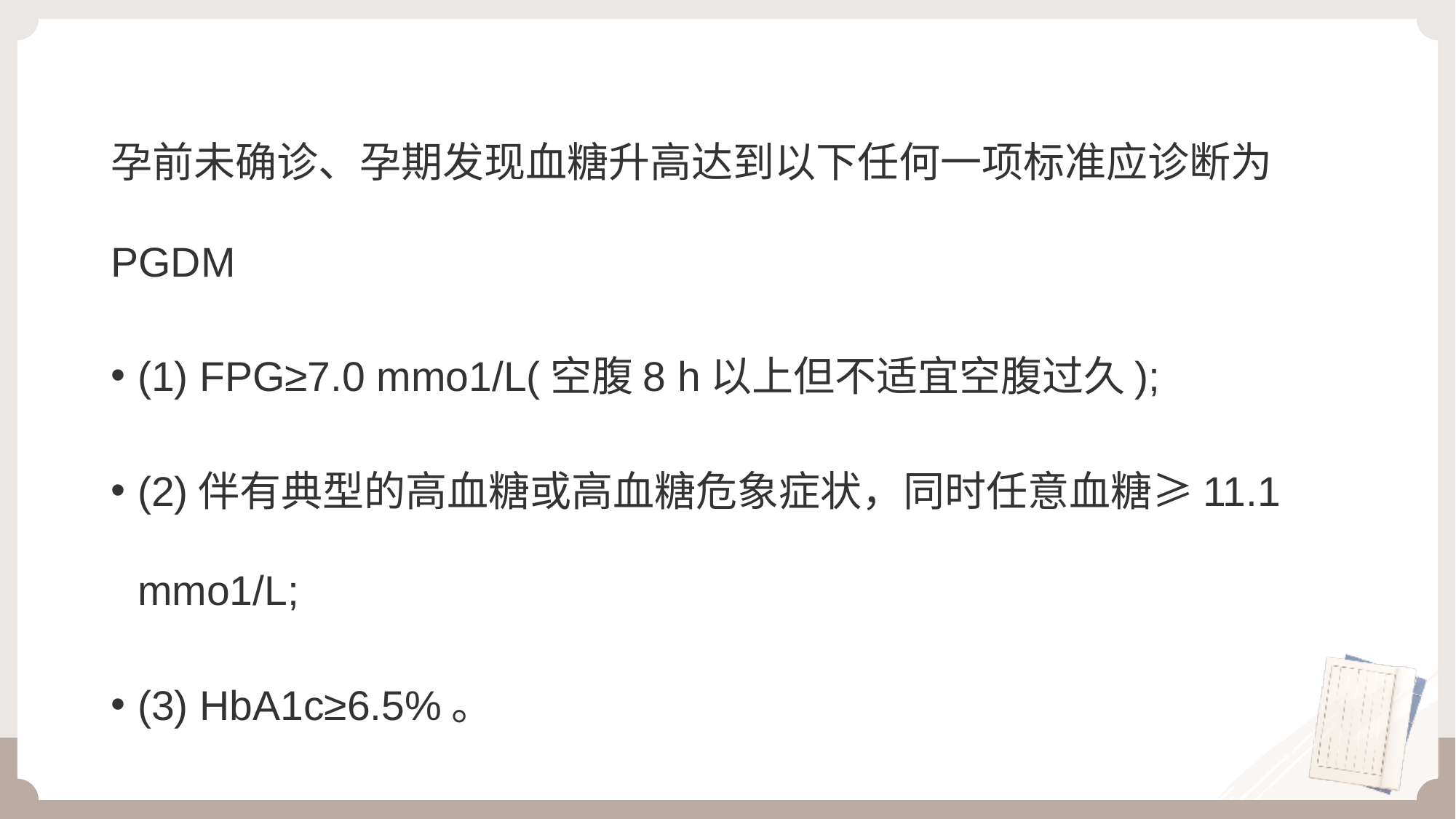

孕前未确诊、孕期发现血糖升高达到以下任何一项标准应诊断为PGDM
(1) FPG≥7.0 mmo1/L(空腹8 h以上但不适宜空腹过久);
(2)伴有典型的高血糖或高血糖危象症状，同时任意血糖≥11.1 mmo1/L;
(3) HbA1c≥6.5%。